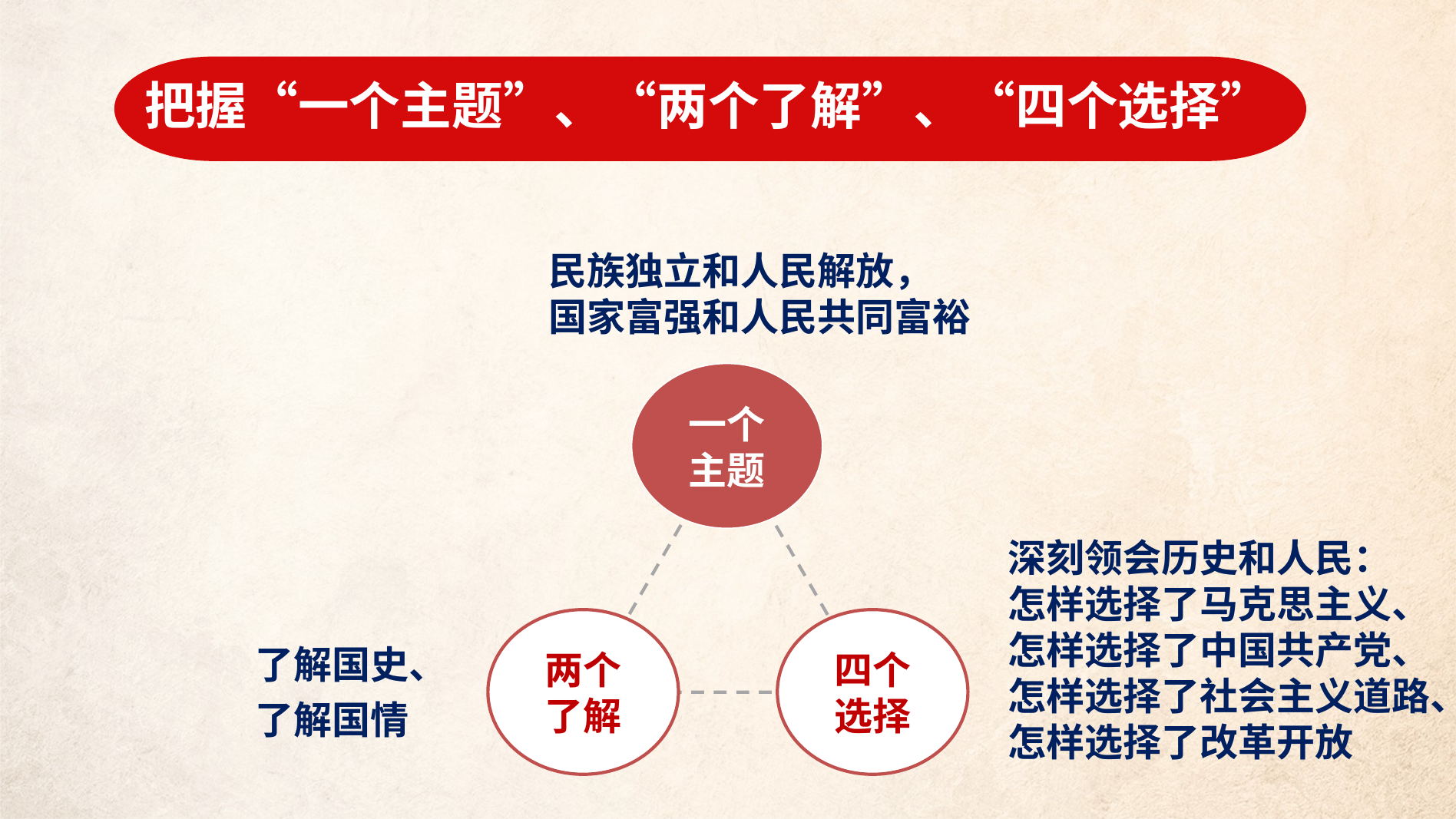

把握“一个主题”、“两个了解”、“四个选择”
民族独立和人民解放，
国家富强和人民共同富裕

一个
主题

两个
了解
四个
选择
深刻领会历史和人民：
怎样选择了马克思主义、
怎样选择了中国共产党、
怎样选择了社会主义道路、
怎样选择了改革开放
了解国史、
了解国情